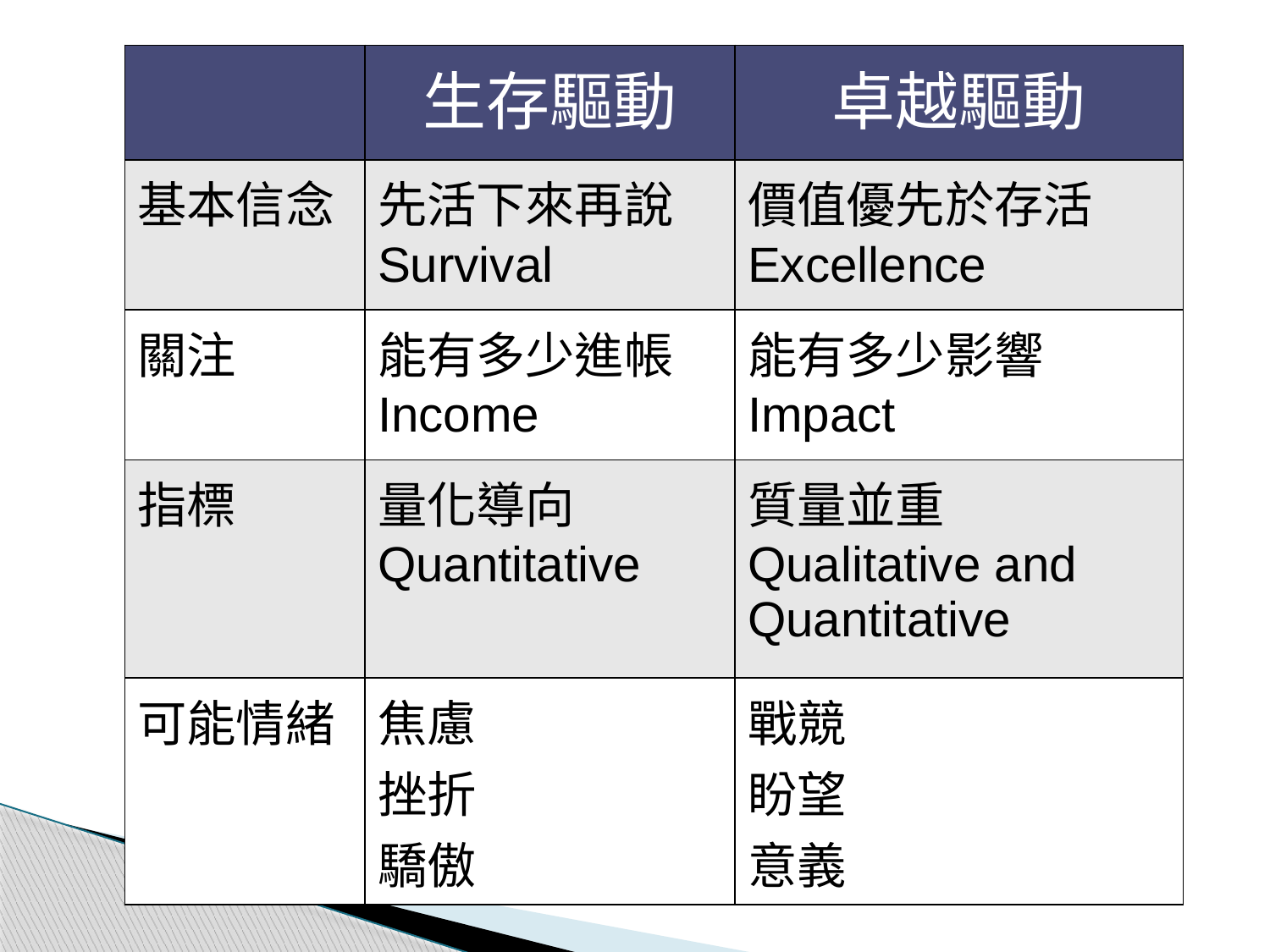

|  | 生存驅動 | 卓越驅動 |
| --- | --- | --- |
| 基本信念 | 先活下來再說 Survival | 價值優先於存活 Excellence |
| 關注 | 能有多少進帳 Income | 能有多少影響 Impact |
| 指標 | 量化導向 Quantitative | 質量並重 Qualitative and Quantitative |
| 可能情緒 | 焦慮 挫折 驕傲 | 戰競 盼望 意義 |